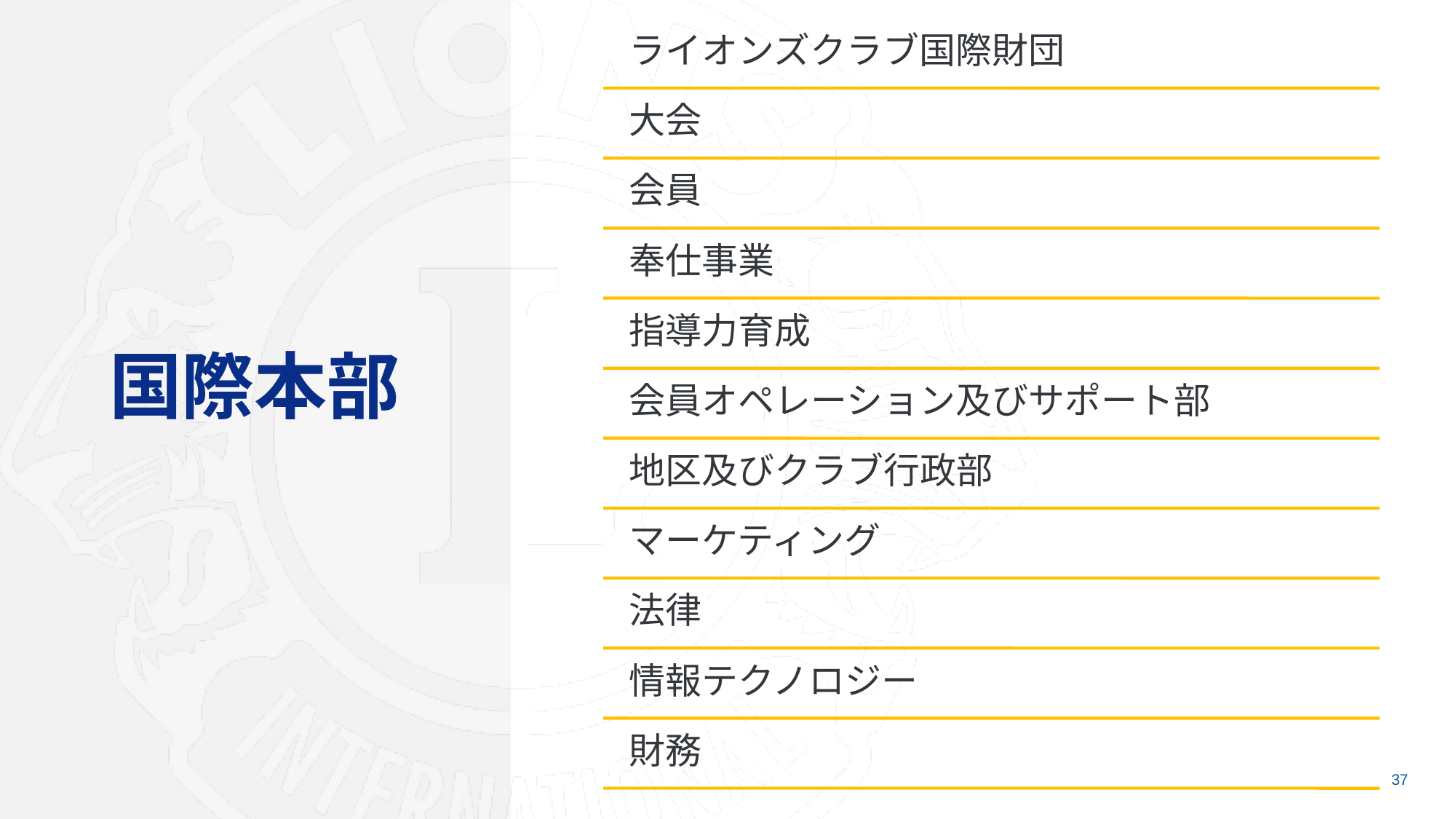

ライオンズクラブ国際財団
大会
会員
奉仕事業
指導力育成
会員オペレーション及びサポート部
地区及びクラブ行政部
マーケティング
法律
情報テクノロジー
財務
国際本部